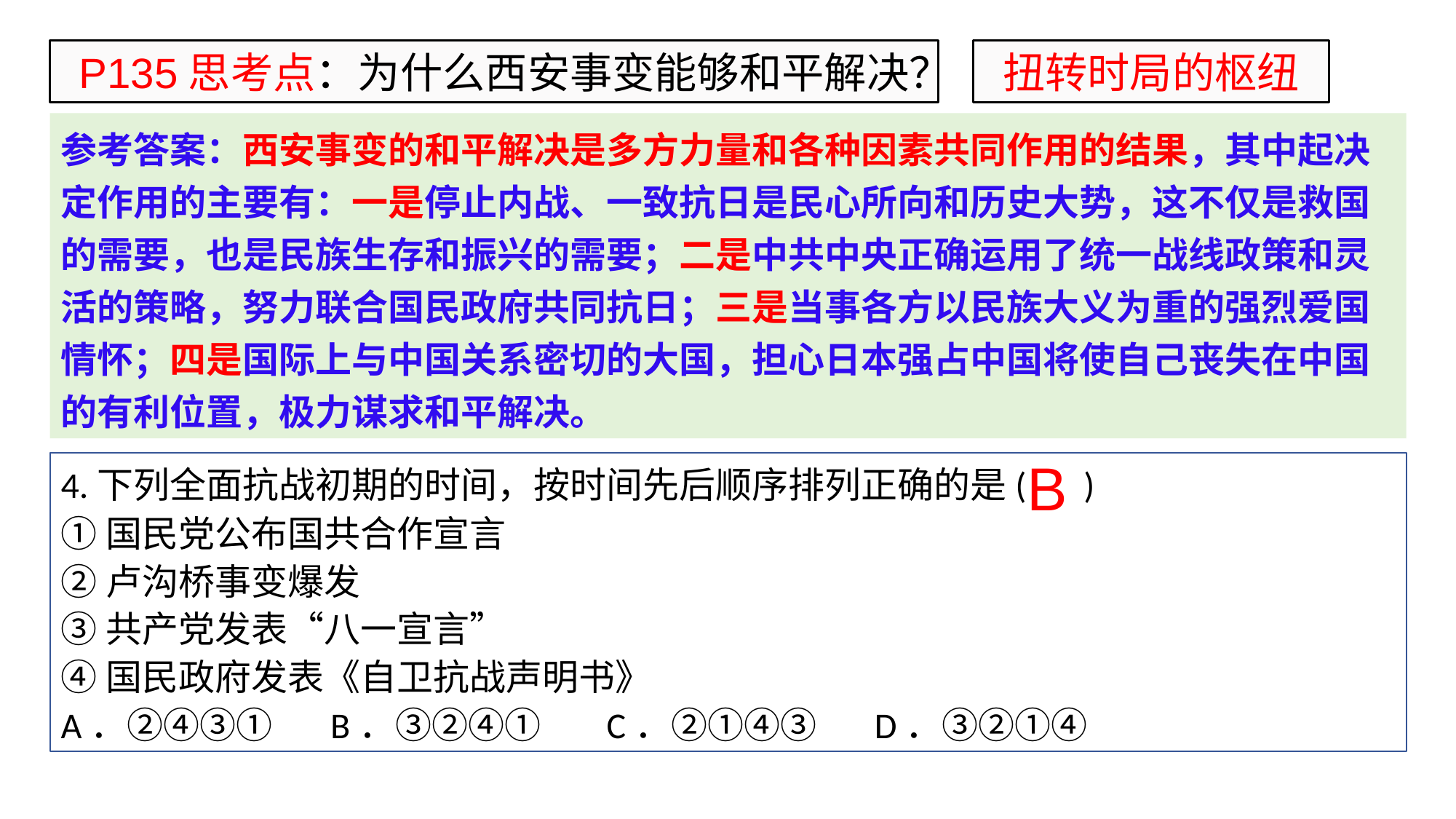

P135思考点：为什么西安事变能够和平解决？
扭转时局的枢纽
参考答案：西安事变的和平解决是多方力量和各种因素共同作用的结果，其中起决定作用的主要有：一是停止内战、一致抗日是民心所向和历史大势，这不仅是救国的需要，也是民族生存和振兴的需要；二是中共中央正确运用了统一战线政策和灵活的策略，努力联合国民政府共同抗日；三是当事各方以民族大义为重的强烈爱国情怀；四是国际上与中国关系密切的大国，担心日本强占中国将使自己丧失在中国的有利位置，极力谋求和平解决。
B
4.下列全面抗战初期的时间，按时间先后顺序排列正确的是(       )
①国民党公布国共合作宣言
②卢沟桥事变爆发
③共产党发表“八一宣言”
④国民政府发表《自卫抗战声明书》
A．②④③①      B．③②④①	C．②①④③	     D．③②①④